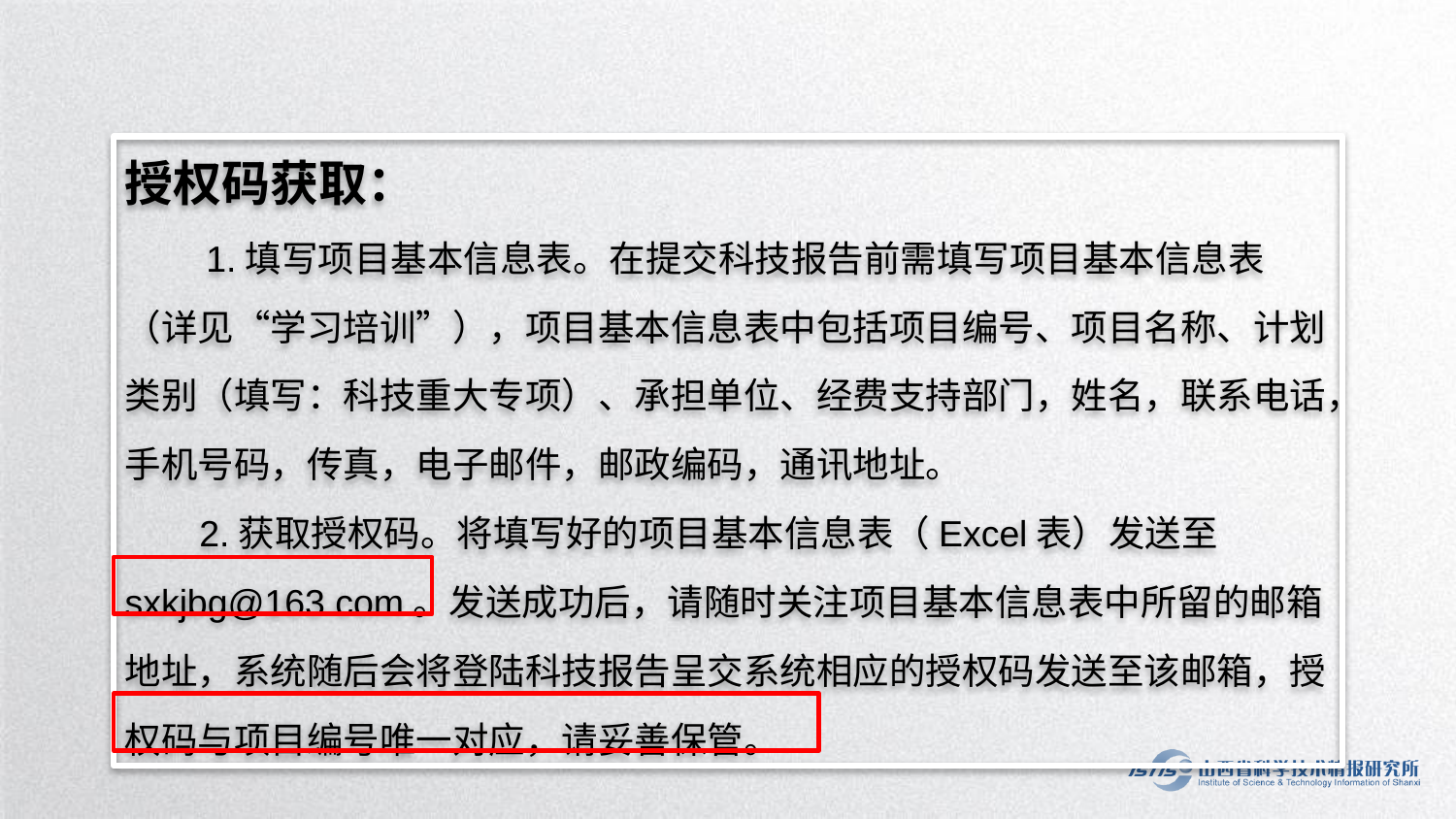

授权码获取：
        1.填写项目基本信息表。在提交科技报告前需填写项目基本信息表（详见“学习培训”），项目基本信息表中包括项目编号、项目名称、计划类别（填写：科技重大专项）、承担单位、经费支持部门，姓名，联系电话，手机号码，传真，电子邮件，邮政编码，通讯地址。
        2.获取授权码。将填写好的项目基本信息表（Excel表）发送至sxkjbg@163.com。发送成功后，请随时关注项目基本信息表中所留的邮箱地址，系统随后会将登陆科技报告呈交系统相应的授权码发送至该邮箱，授权码与项目编号唯一对应，请妥善保管。